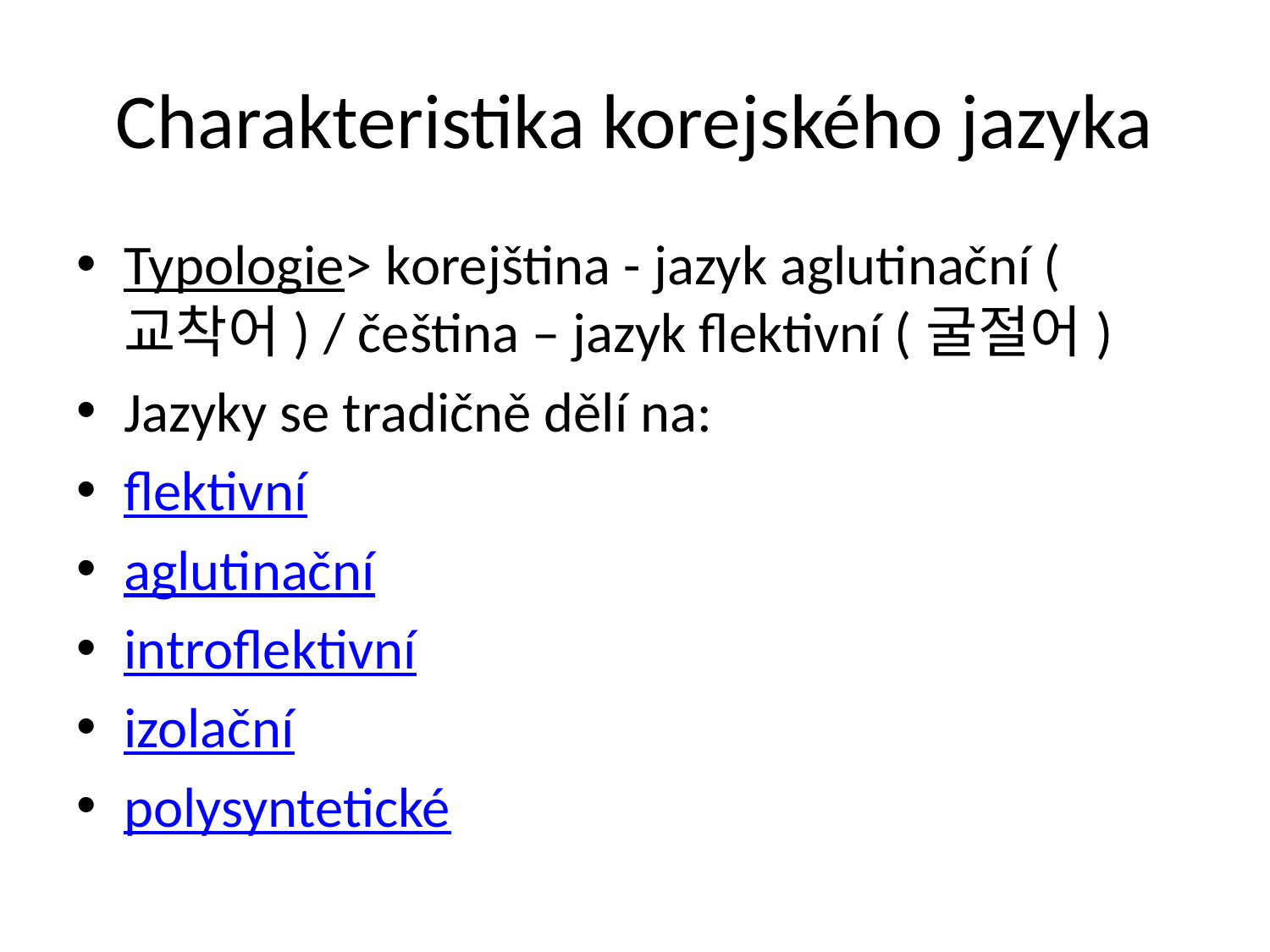

# Charakteristika korejského jazyka
Typologie> korejština - jazyk aglutinační (교착어) / čeština – jazyk flektivní (굴절어)
Jazyky se tradičně dělí na:
flektivní
aglutinační
introflektivní
izolační
polysyntetické